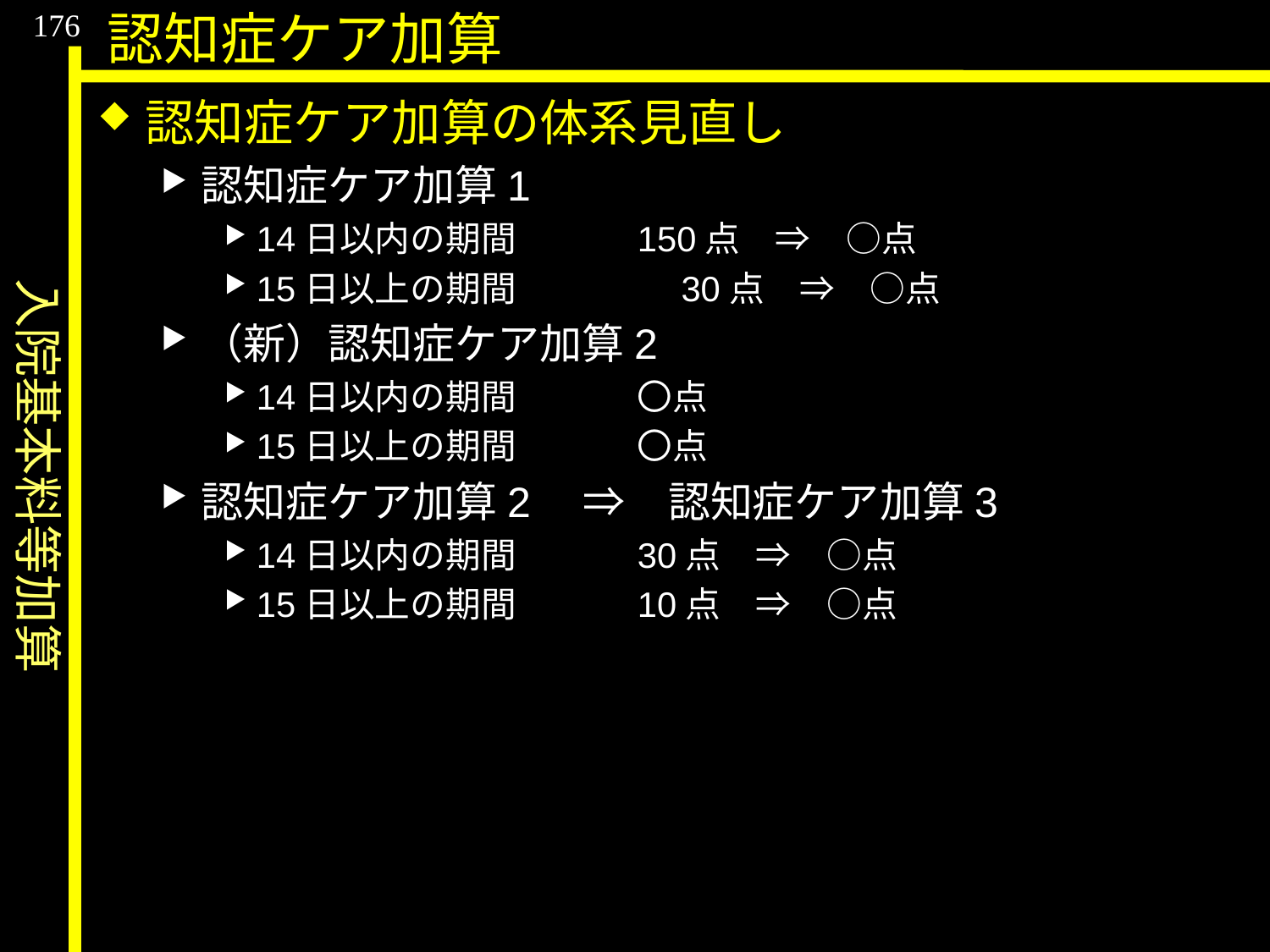

入院基本料等加算
176
認知症ケア加算

認知症ケア加算の体系見直し
認知症ケア加算1
14日以内の期間	150点　⇒　○点
15日以上の期間	　30点　⇒　○点
（新）認知症ケア加算2
14日以内の期間	〇点
15日以上の期間	〇点
認知症ケア加算2　⇒　認知症ケア加算3
14日以内の期間	30点　⇒　○点
15日以上の期間	10点　⇒　○点